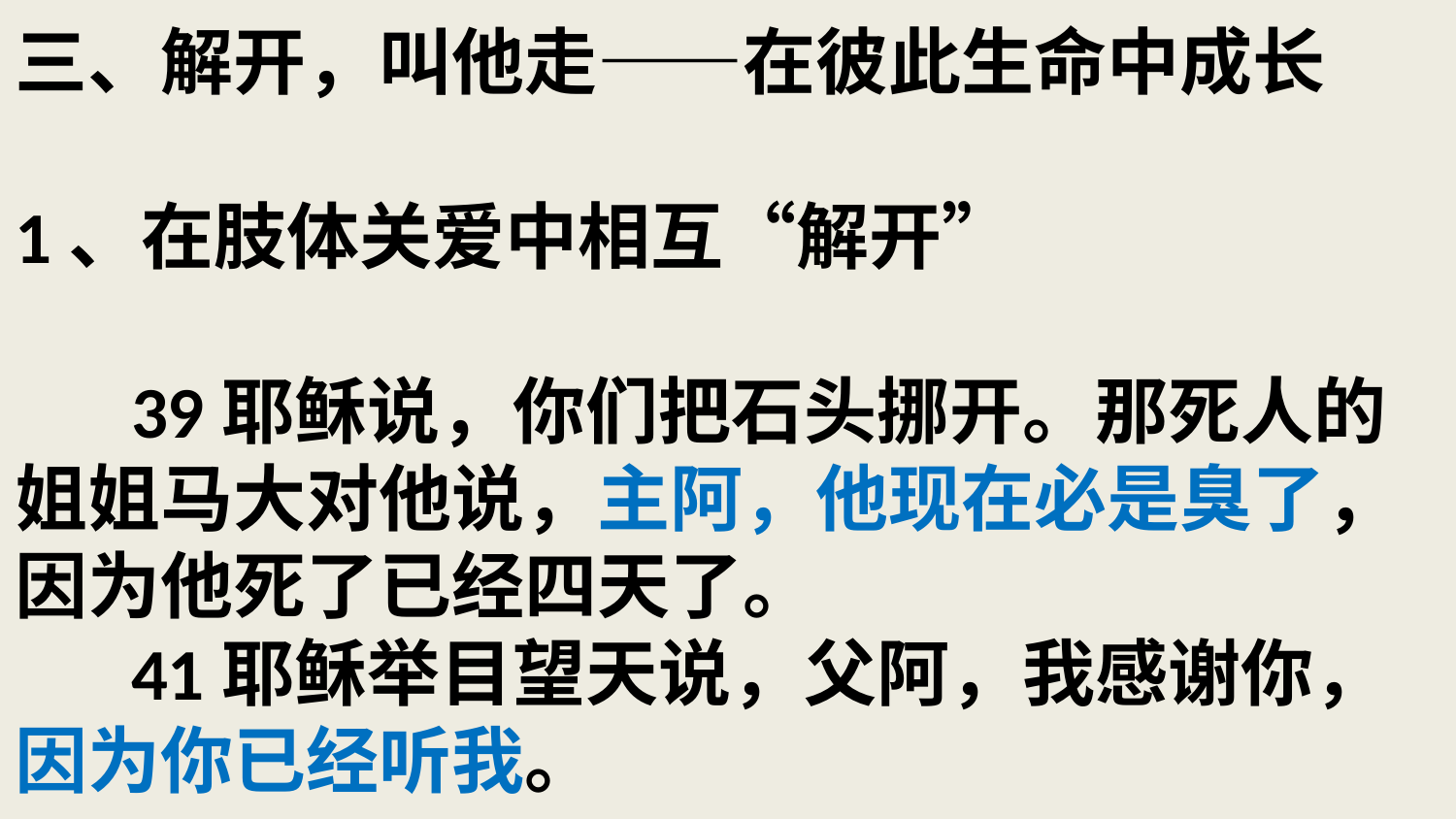

# 三、解开，叫他走——在彼此生命中成长 1、在肢体关爱中相互“解开” 39耶稣说，你们把石头挪开。那死人的姐姐马大对他说，主阿，他现在必是臭了，因为他死了已经四天了。 41耶稣举目望天说，父阿，我感谢你，因为你已经听我。